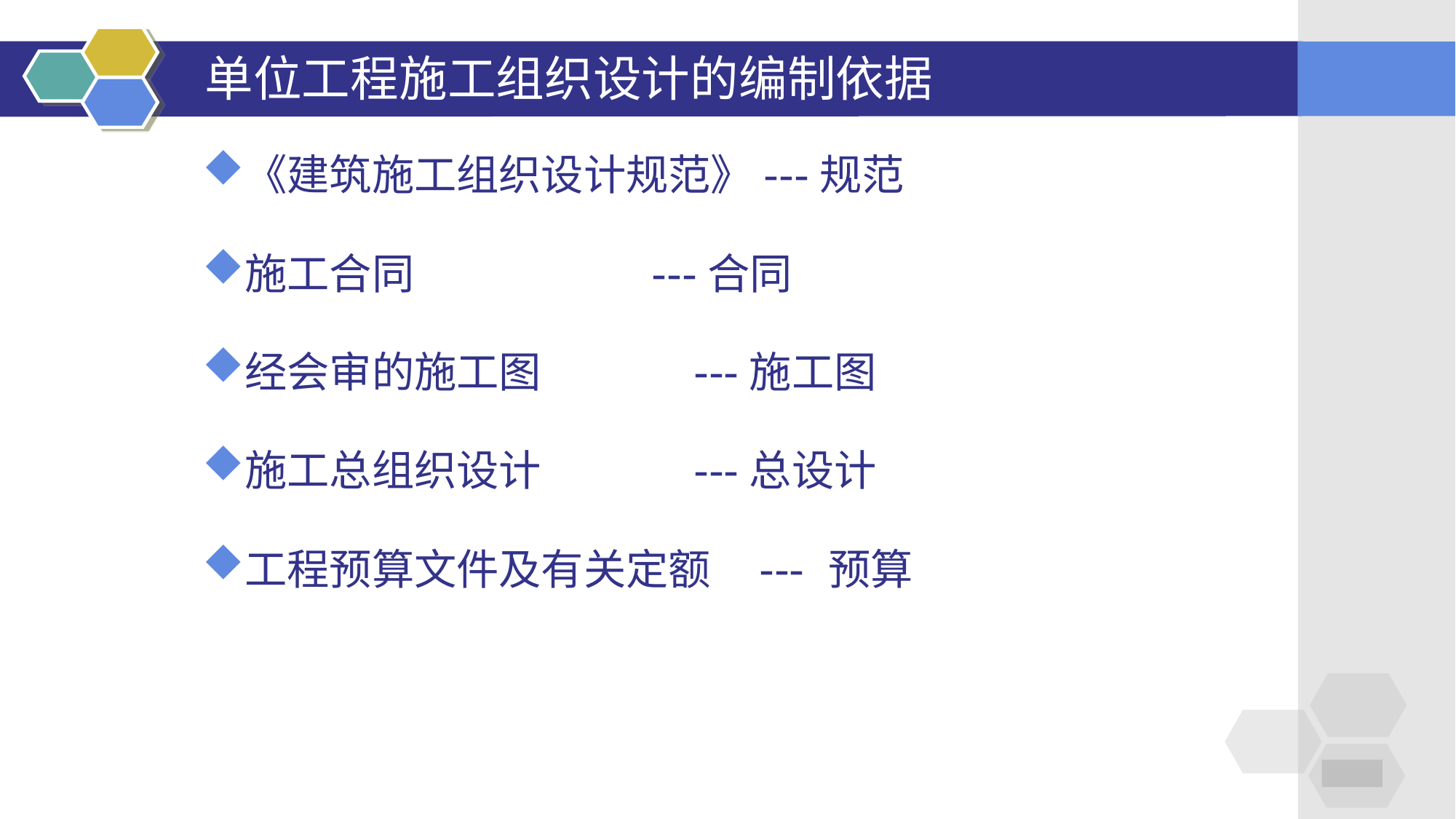

# 单位工程施工组织设计的编制依据
《建筑施工组织设计规范》---规范

施工合同                        ---合同

经会审的施工图               ---施工图

施工总组织设计               ---总设计

工程预算文件及有关定额    --- 预算

4